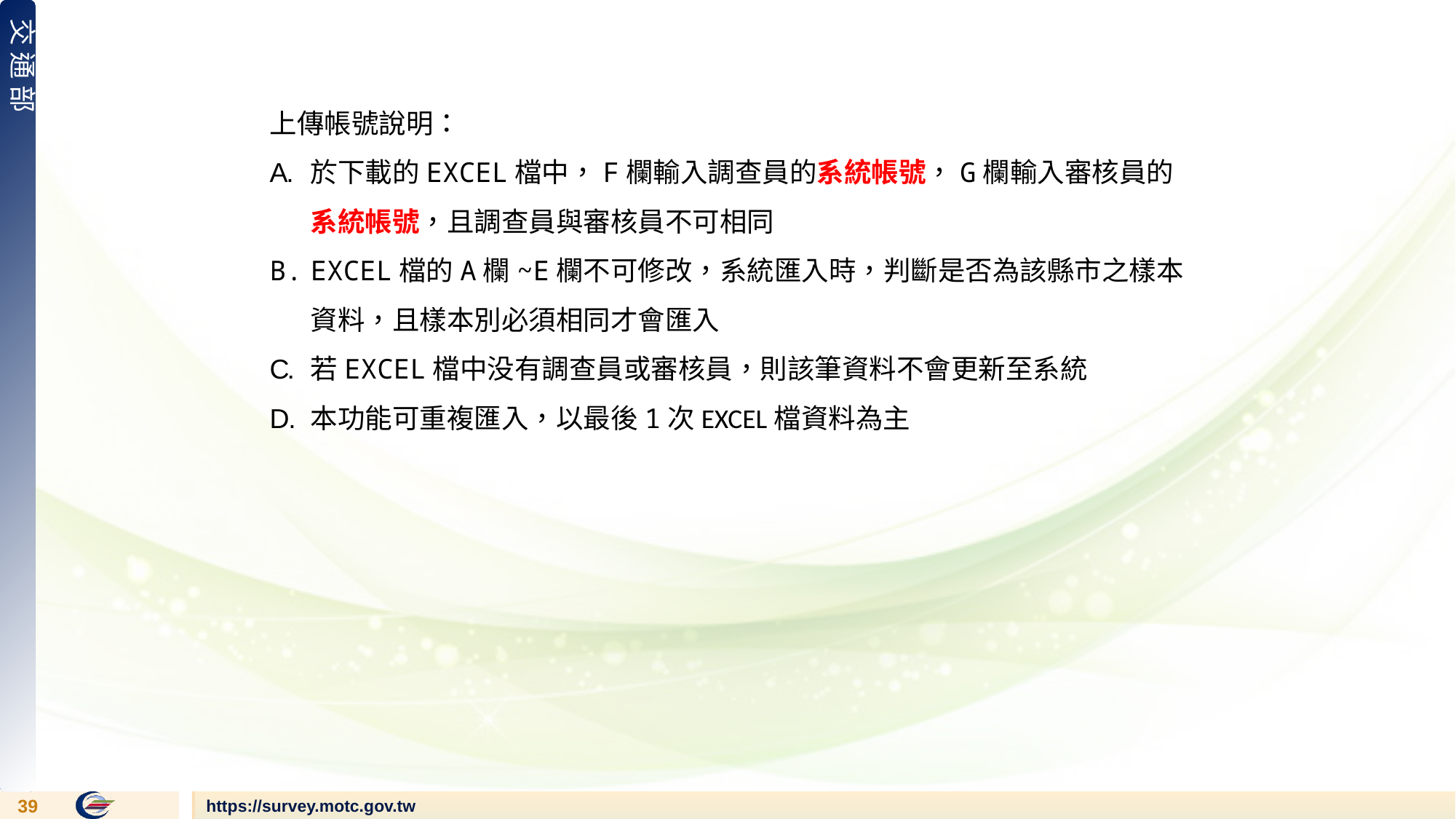

上傳帳號說明：
於下載的EXCEL檔中，F欄輸入調查員的系統帳號，G欄輸入審核員的系統帳號，且調查員與審核員不可相同
EXCEL檔的A欄~E欄不可修改，系統匯入時，判斷是否為該縣市之樣本資料，且樣本別必須相同才會匯入
若EXCEL檔中没有調查員或審核員，則該筆資料不會更新至系統
本功能可重複匯入，以最後1次EXCEL檔資料為主
39
https://survey.motc.gov.tw